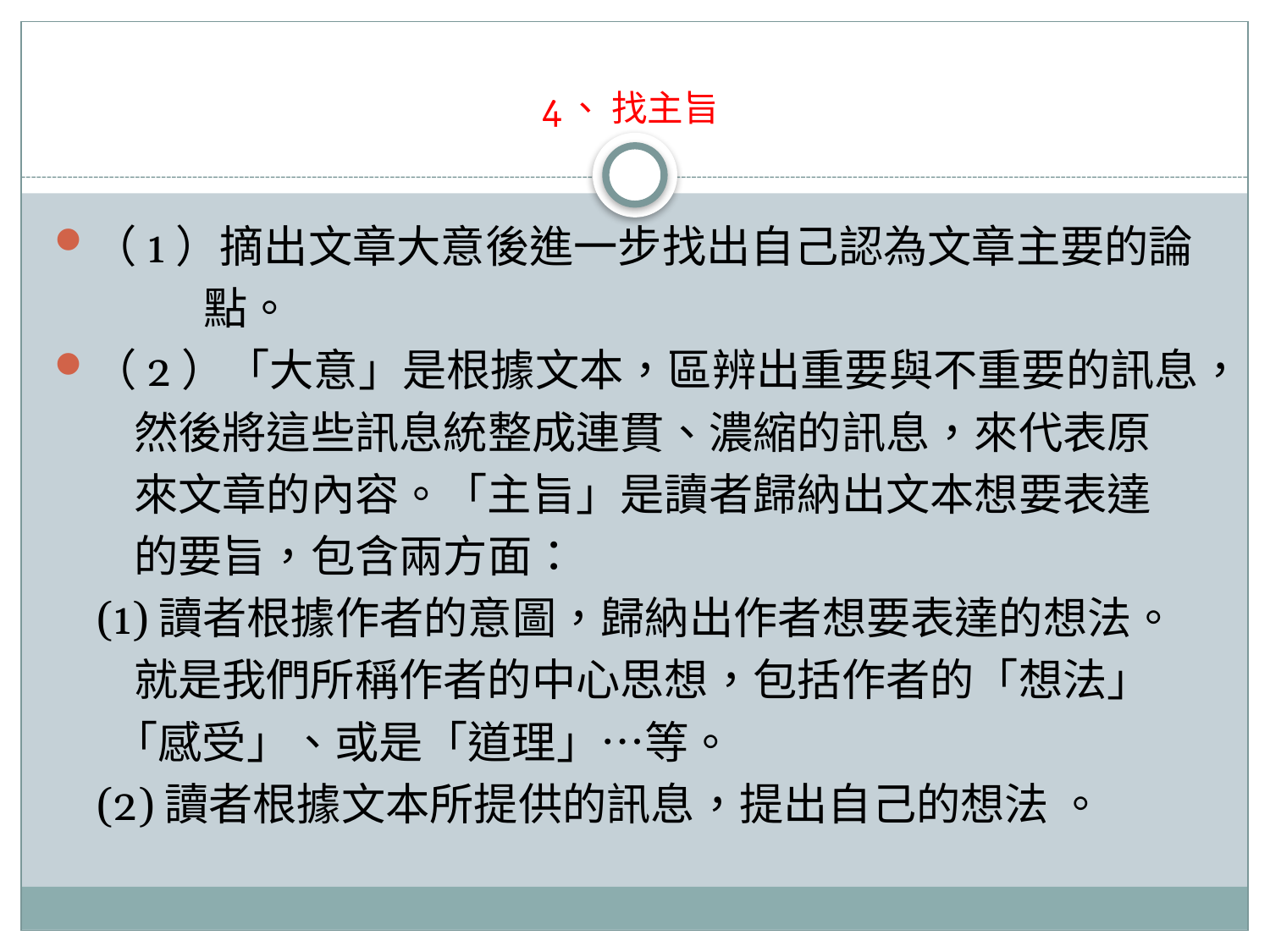

# 4、 找主旨
（1）摘出文章大意後進一步找出自己認為文章主要的論
              點。
（2）「大意」是根據文本，區辨出重要與不重要的訊息，
       然後將這些訊息統整成連貫、濃縮的訊息，來代表原
       來文章的內容。「主旨」是讀者歸納出文本想要表達
       的要旨，包含兩方面：
    (1)讀者根據作者的意圖，歸納出作者想要表達的想法。
       就是我們所稱作者的中心思想，包括作者的「想法」
     「感受」、或是「道理」…等。
    (2)讀者根據文本所提供的訊息，提出自己的想法 。